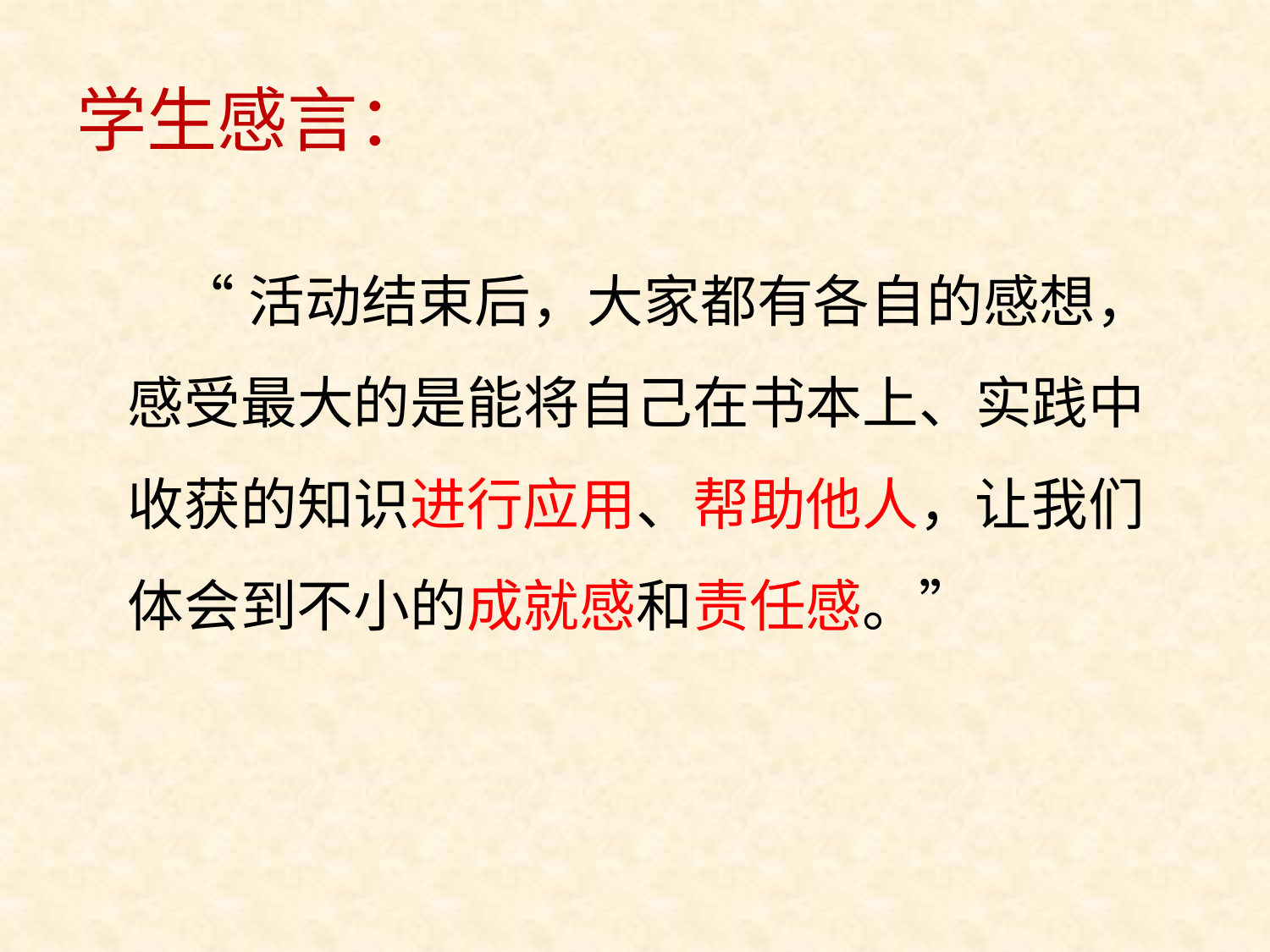

# 学生感言：
    “活动结束后，大家都有各自的感想，感受最大的是能将自己在书本上、实践中收获的知识进行应用、帮助他人，让我们体会到不小的成就感和责任感。”
26